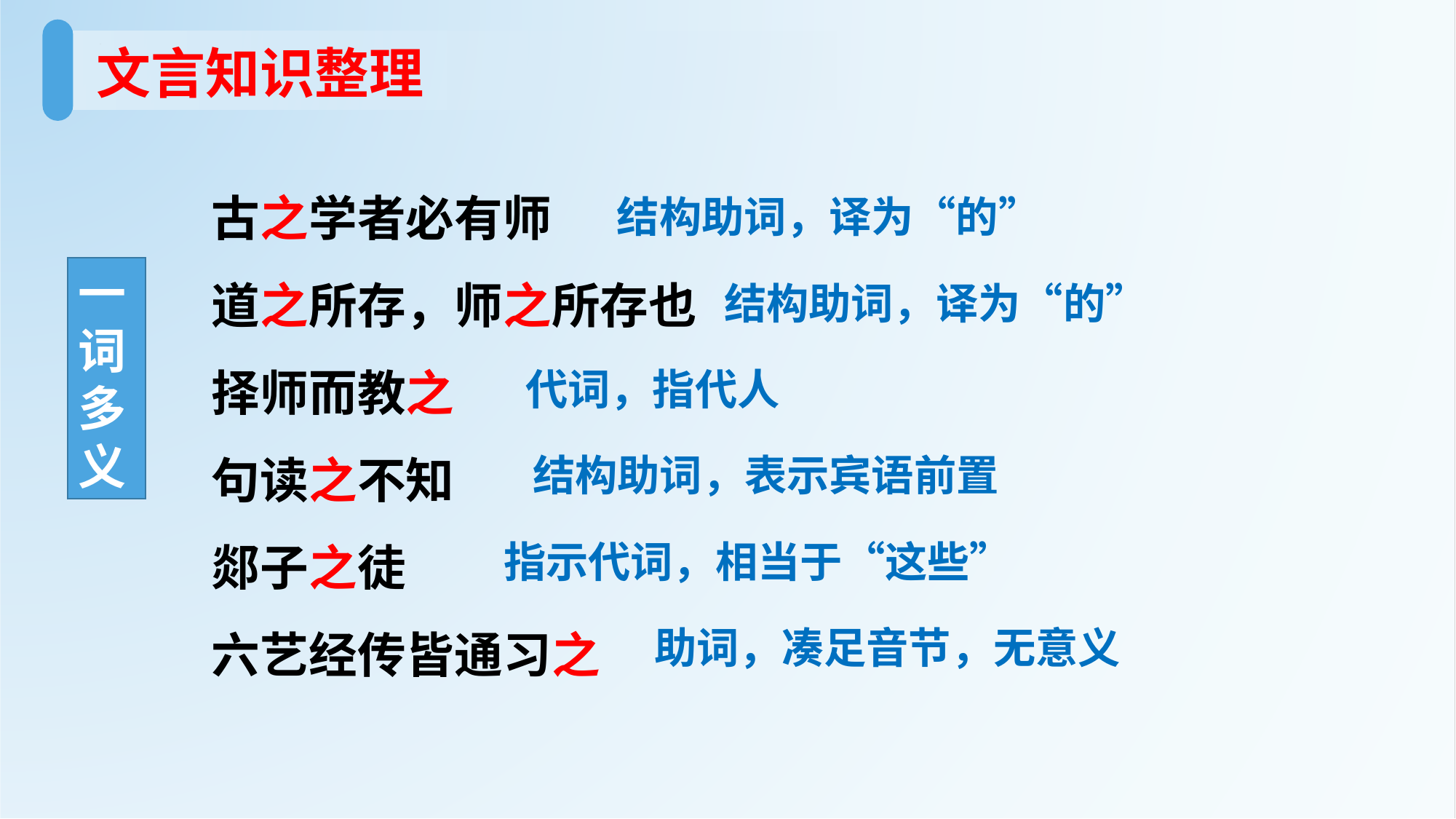

文言知识整理
古之学者必有师
道之所存，师之所存也
择师而教之
句读之不知
郯子之徒
六艺经传皆通习之
结构助词，译为“的”
一 词 多 义
结构助词，译为“的”
代词，指代人
结构助词，表示宾语前置
指示代词，相当于“这些”
助词，凑足音节，无意义